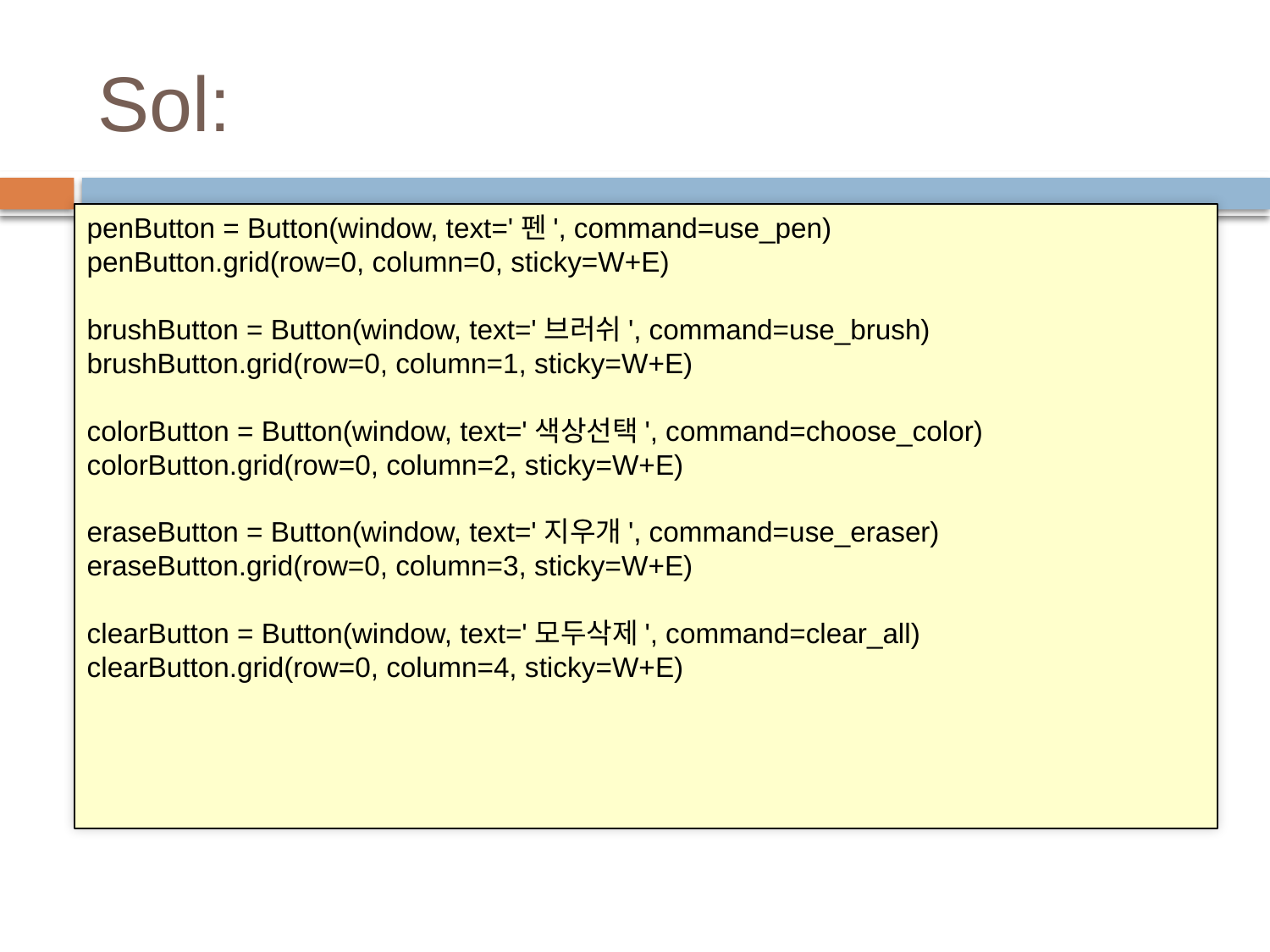

# Sol:
penButton = Button(window, text='펜', command=use_pen)
penButton.grid(row=0, column=0, sticky=W+E)

brushButton = Button(window, text='브러쉬', command=use_brush)
brushButton.grid(row=0, column=1, sticky=W+E)

colorButton = Button(window, text='색상선택', command=choose_color)
colorButton.grid(row=0, column=2, sticky=W+E)

eraseButton = Button(window, text='지우개', command=use_eraser)
eraseButton.grid(row=0, column=3, sticky=W+E)

clearButton = Button(window, text='모두삭제', command=clear_all)
clearButton.grid(row=0, column=4, sticky=W+E)